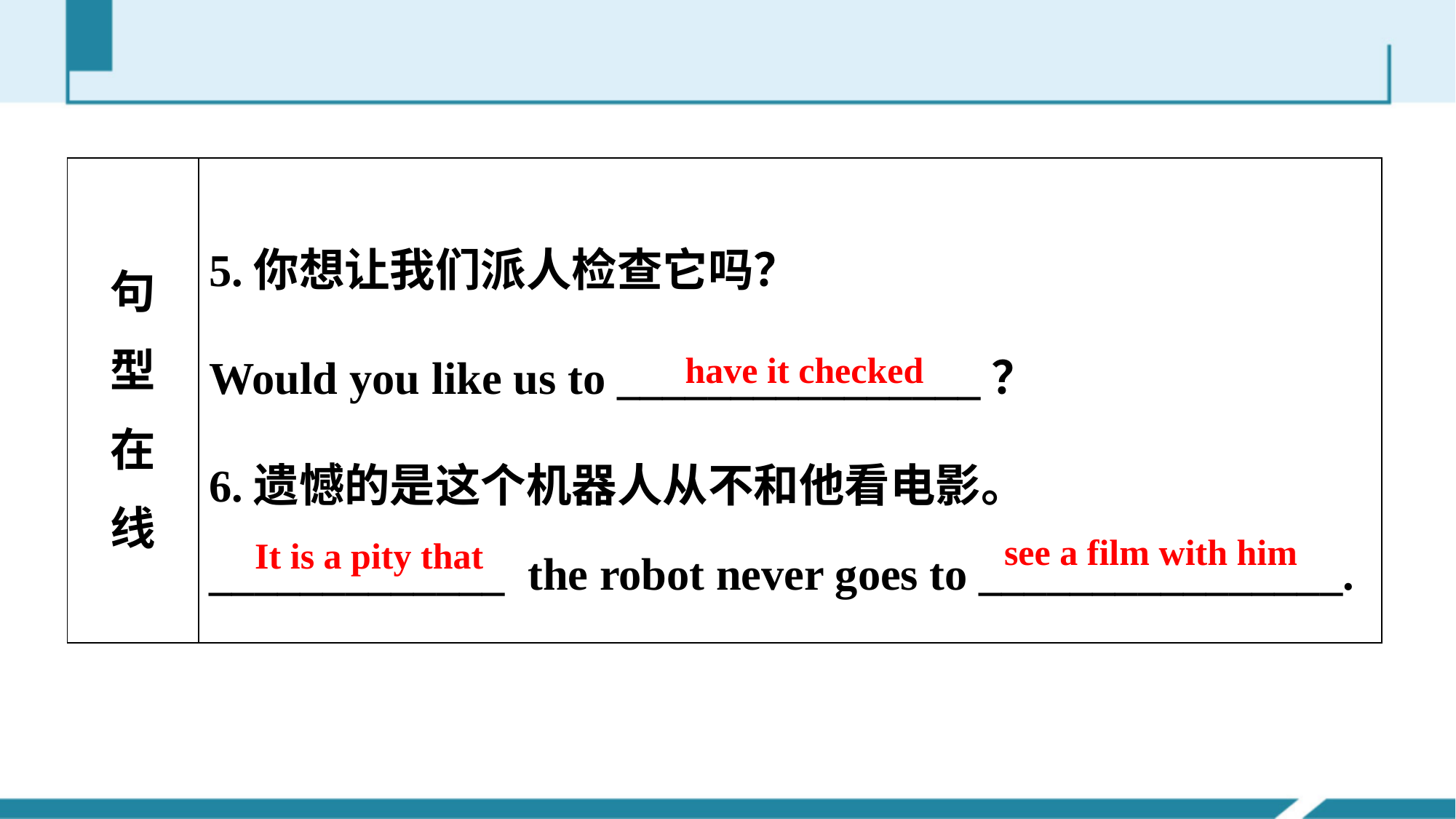

| 句 型 在 线 | 5.你想让我们派人检查它吗？ Would you like us to \_\_\_\_\_\_\_\_\_\_\_\_\_\_\_\_？ 6.遗憾的是这个机器人从不和他看电影。 \_\_\_\_\_\_\_\_\_\_\_\_\_ the robot never goes to \_\_\_\_\_\_\_\_\_\_\_\_\_\_\_\_. |
| --- | --- |
have it checked

see a film with him
It is a pity that